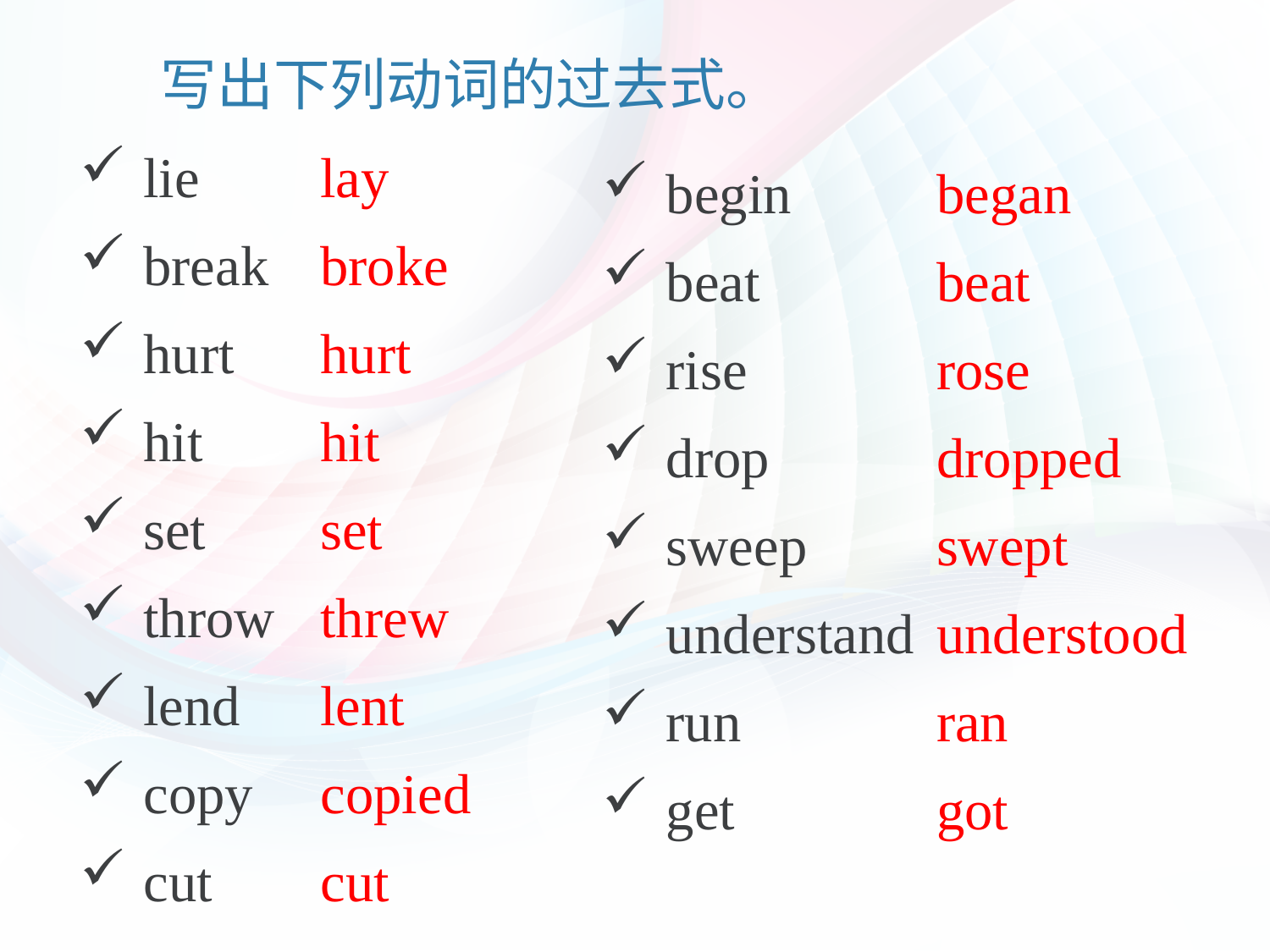

# 写出下列动词的过去式。
lie
break
hurt
hit
set
throw
lend
copy
cut

lay
broke
hurt
hit
set
threw
lent
copied
cut

begin
beat
rise
drop
sweep
understand
run
get

began
beat
rose
dropped
swept
understood
ran
got